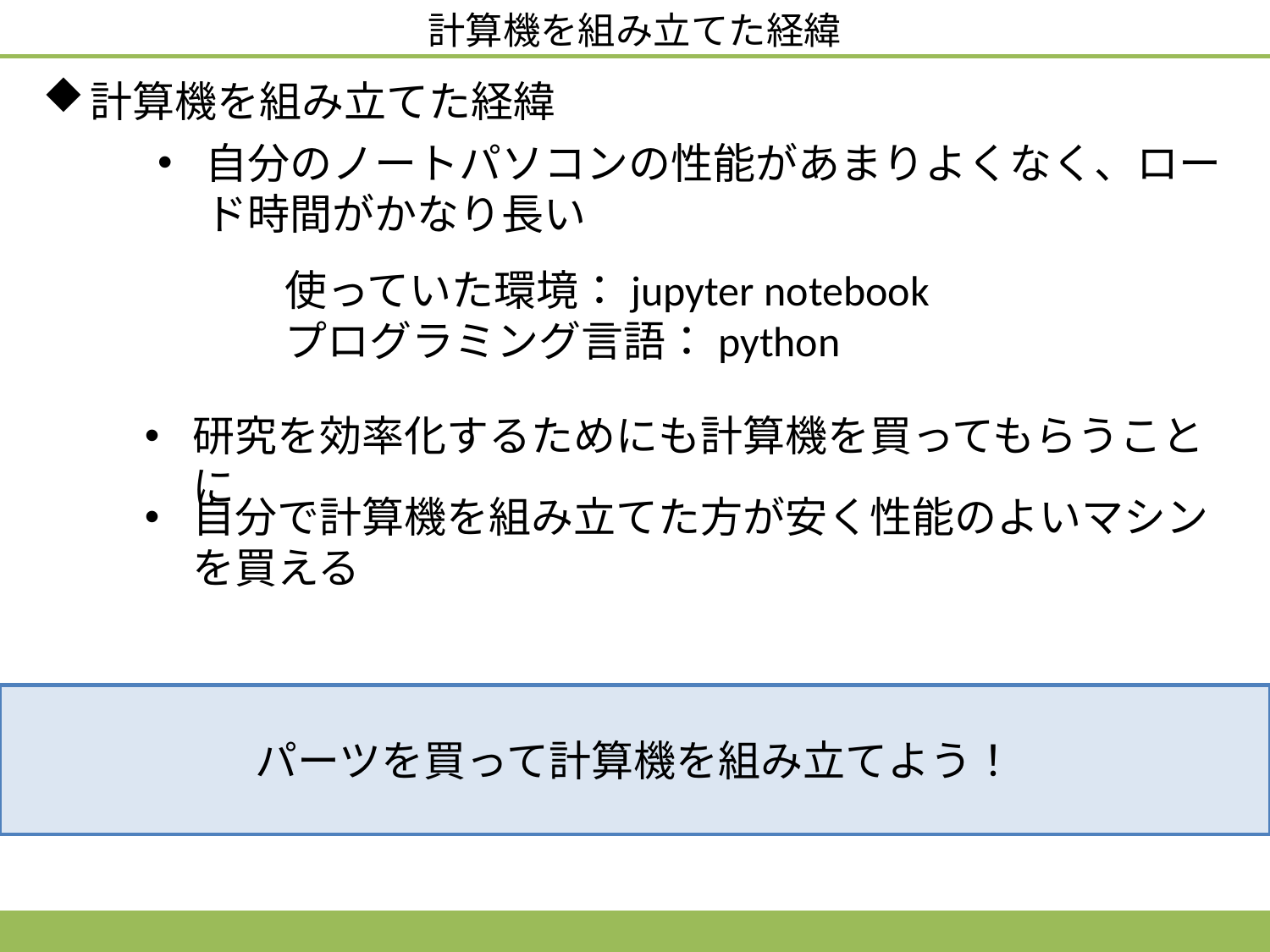

計算機を組み立てた経緯
計算機を組み立てた経緯
自分のノートパソコンの性能があまりよくなく、ロード時間がかなり長い
	使っていた環境：jupyter notebook
	プログラミング言語：python
研究を効率化するためにも計算機を買ってもらうことに
自分で計算機を組み立てた方が安く性能のよいマシンを買える

パーツを買って計算機を組み立てよう！